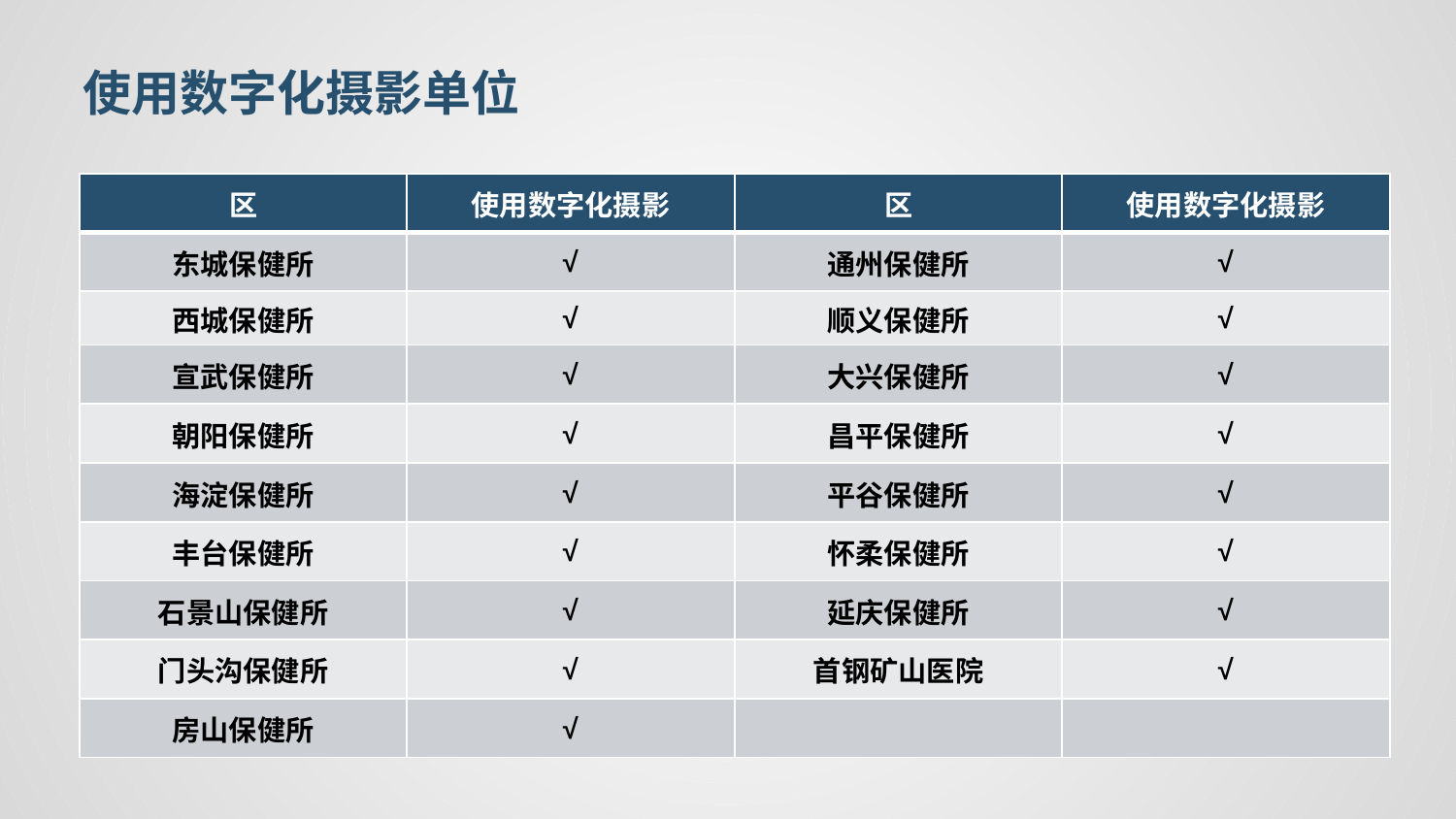

使用数字化摄影单位
| 区 | 使用数字化摄影 | 区 | 使用数字化摄影 |
| --- | --- | --- | --- |
| 东城保健所 | √ | 通州保健所 | √ |
| 西城保健所 | √ | 顺义保健所 | √ |
| 宣武保健所 | √ | 大兴保健所 | √ |
| 朝阳保健所 | √ | 昌平保健所 | √ |
| 海淀保健所 | √ | 平谷保健所 | √ |
| 丰台保健所 | √ | 怀柔保健所 | √ |
| 石景山保健所 | √ | 延庆保健所 | √ |
| 门头沟保健所 | √ | 首钢矿山医院 | √ |
| 房山保健所 | √ |  |  |